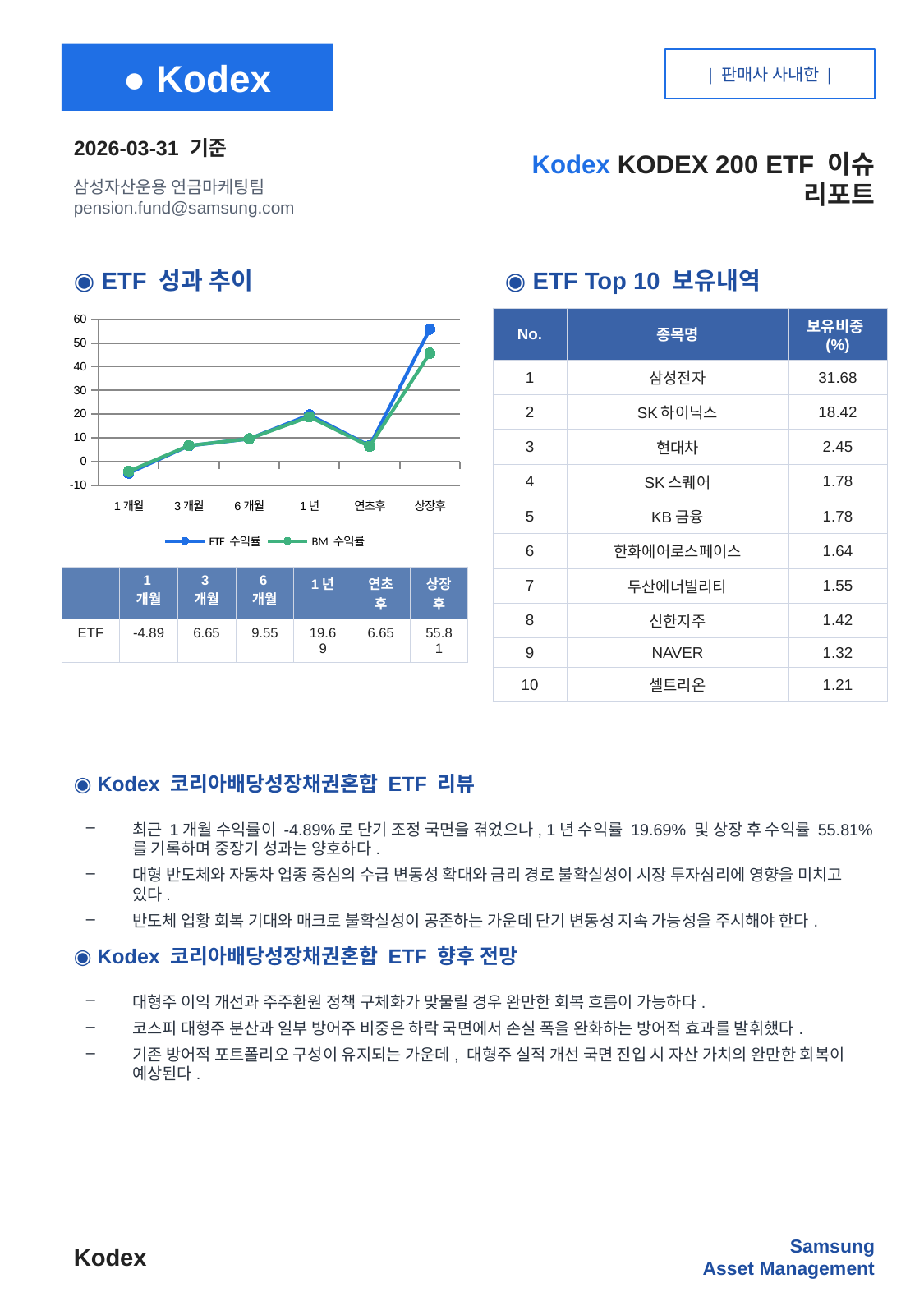

● Kodex
| 판매사 사내한 |
2026-03-31 기준
Kodex KODEX 200 ETF 이슈 리포트
삼성자산운용 연금마케팅팀
pension.fund@samsung.com
◉ ETF 성과 추이
◉ ETF Top 10 보유내역

### Chart

| Category | ETF 수익률 | BM 수익률 |
|---|---|---|
| 1개월 | -4.89 | -4.2 |
| 3개월 | 6.65 | 6.7 |
| 6개월 | 9.55 | 9.6 |
| 1년 | 19.69 | 18.9 |
| 연초후 | 6.65 | 6.4 |
| 상장후 | 55.81 | 45.7 |
| No. | 종목명 | 보유비중(%) |
| --- | --- | --- |
| 1 | 삼성전자 | 31.68 |
| 2 | SK하이닉스 | 18.42 |
| 3 | 현대차 | 2.45 |
| 4 | SK스퀘어 | 1.78 |
| 5 | KB금융 | 1.78 |
| 6 | 한화에어로스페이스 | 1.64 |
| 7 | 두산에너빌리티 | 1.55 |
| 8 | 신한지주 | 1.42 |
| 9 | NAVER | 1.32 |
| 10 | 셀트리온 | 1.21 |
|  | 1개월 | 3개월 | 6개월 | 1년 | 연초후 | 상장후 |
| --- | --- | --- | --- | --- | --- | --- |
| ETF | -4.89 | 6.65 | 9.55 | 19.69 | 6.65 | 55.81 |
◉ Kodex 코리아배당성장채권혼합 ETF 리뷰
최근 1개월 수익률이 -4.89%로 단기 조정 국면을 겪었으나, 1년 수익률 19.69% 및 상장 후 수익률 55.81%를 기록하며 중장기 성과는 양호하다.
대형 반도체와 자동차 업종 중심의 수급 변동성 확대와 금리 경로 불확실성이 시장 투자심리에 영향을 미치고 있다.
반도체 업황 회복 기대와 매크로 불확실성이 공존하는 가운데 단기 변동성 지속 가능성을 주시해야 한다.
◉ Kodex 코리아배당성장채권혼합 ETF 향후 전망
대형주 이익 개선과 주주환원 정책 구체화가 맞물릴 경우 완만한 회복 흐름이 가능하다.
코스피 대형주 분산과 일부 방어주 비중은 하락 국면에서 손실 폭을 완화하는 방어적 효과를 발휘했다.
기존 방어적 포트폴리오 구성이 유지되는 가운데, 대형주 실적 개선 국면 진입 시 자산 가치의 완만한 회복이 예상된다.
Samsung
Asset Management
Kodex